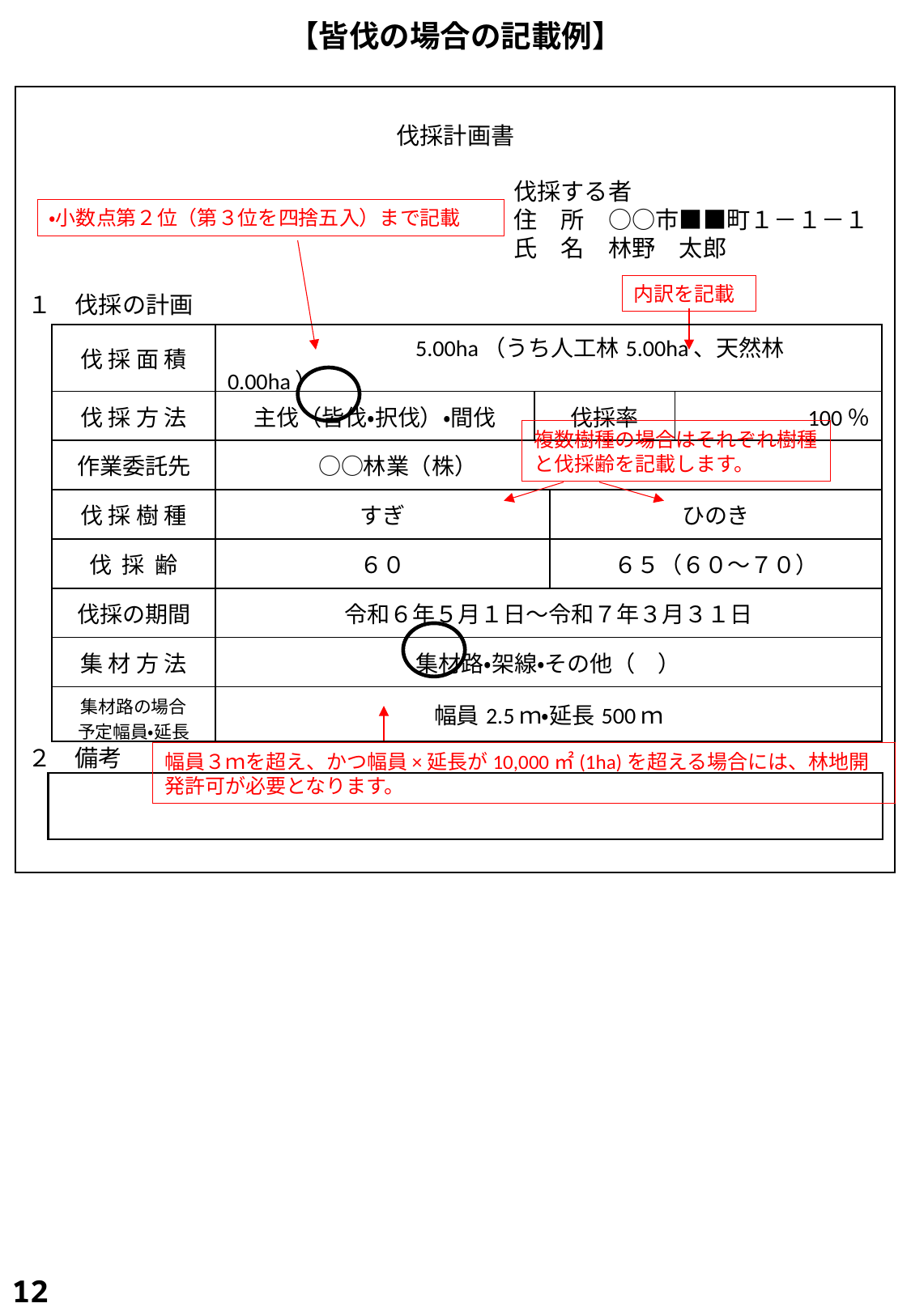

# 【皆伐の場合の記載例】

伐採計画書

伐採する者
住　所　○○市■■町１－１－１
氏　名　林野　太郎

１　伐採の計画

２　備考

告4,マP39‐3・P43-4
・小数点第２位（第３位を四捨五入）まで記載
内訳を記載
| 伐採面積 | 5.00ha（うち人工林5.00ha、天然林0.00ha） |  |  |  |
| --- | --- | --- | --- | --- |
| 伐採方法 | 主伐（皆伐・択伐）・間伐 | 伐採率 |  | 100％ |
| 作業委託先 | ○○林業（株） |  |  |  |
| 伐採樹種 | すぎ |  | ひのき |  |
| 伐採齢 | ６０ |  | ６５（６０～７０） |  |
| 伐採の期間 | 令和６年５月１日～令和７年３月３１日 |  |  |  |
| 集材方法 | 集材路・架線・その他（　） |  |  |  |
| 集材路の場合 予定幅員・延長 | 幅員2.5ｍ・延長500ｍ |  |  |  |

複数樹種の場合はそれぞれ樹種と伐採齢を記載します。

幅員３ｍを超え、かつ幅員×延長が10,000㎡(1ha)を超える場合には、林地開発許可が必要となります。

12